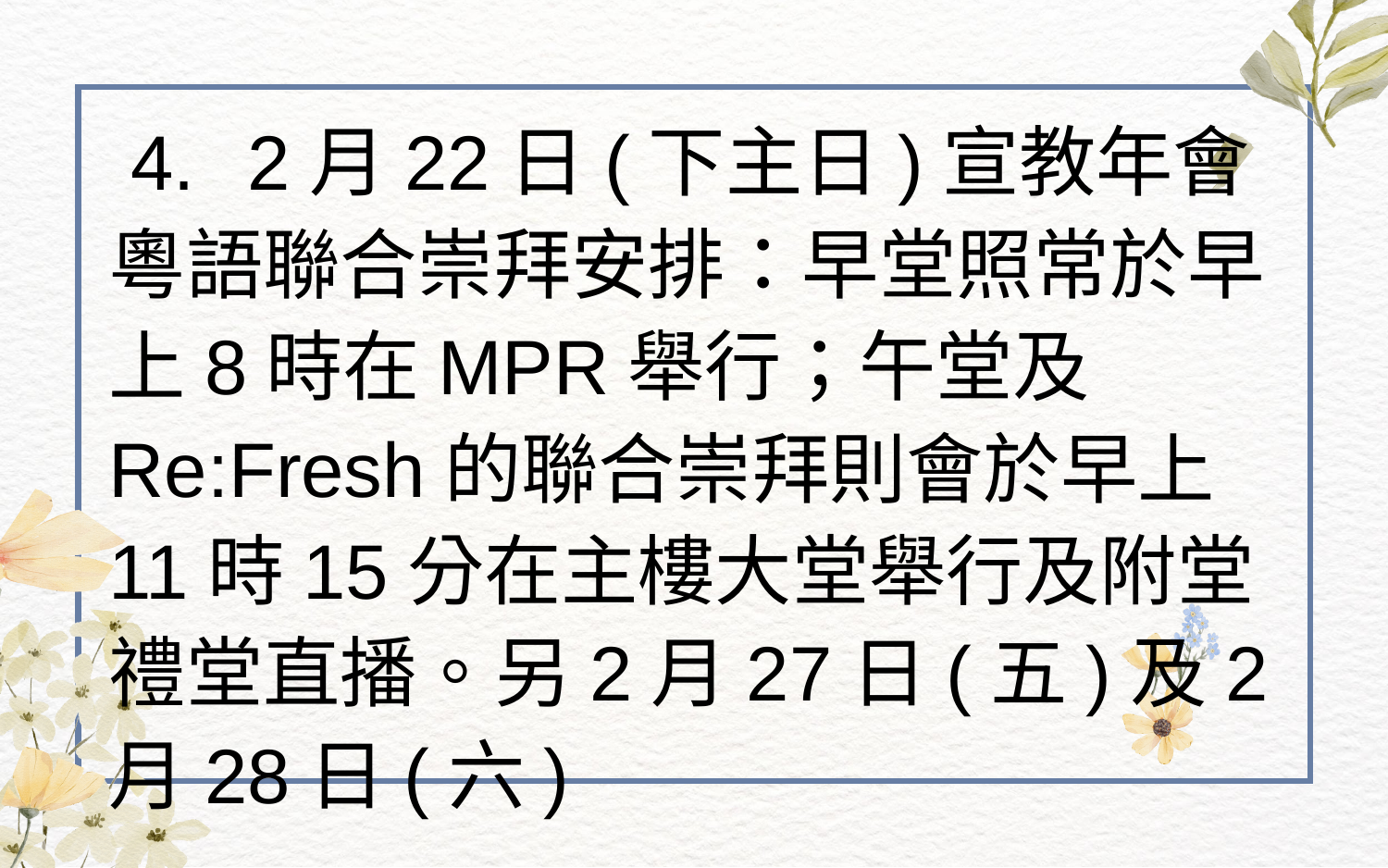

4.	2月22日(下主日)宣教年會粵語聯合崇拜安排：早堂照常於早上8時在MPR舉行；午堂及Re:Fresh的聯合崇拜則會於早上11時15分在主樓大堂舉行及附堂禮堂直播。另2月27日(五)及2月28日(六)